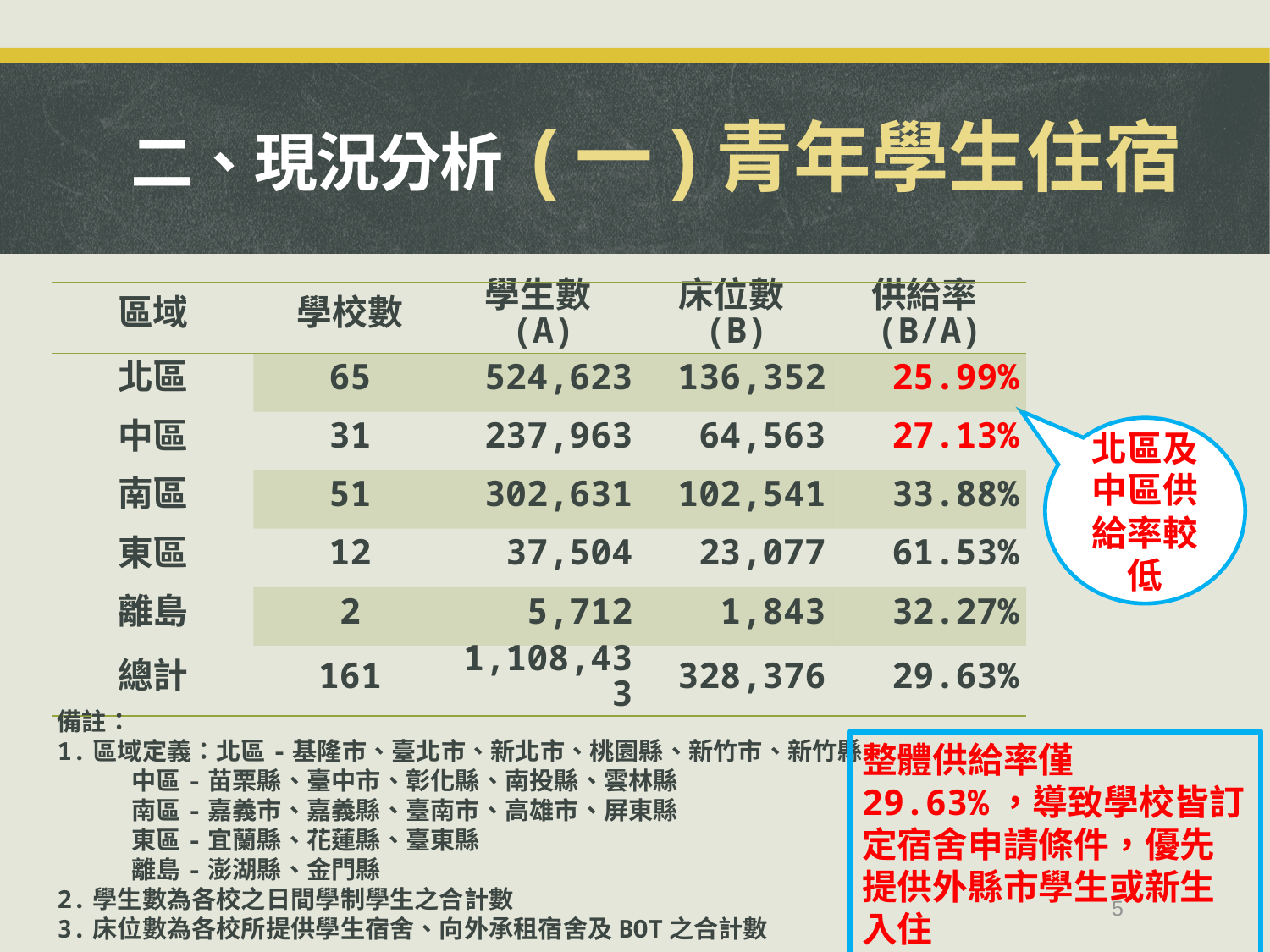

# 二、現況分析 (一)青年學生住宿
| 區域 | 學校數 | 學生數(A) | 床位數(B) | 供給率(B/A) |
| --- | --- | --- | --- | --- |
| 北區 | 65 | 524,623 | 136,352 | 25.99% |
| 中區 | 31 | 237,963 | 64,563 | 27.13% |
| 南區 | 51 | 302,631 | 102,541 | 33.88% |
| 東區 | 12 | 37,504 | 23,077 | 61.53% |
| 離島 | 2 | 5,712 | 1,843 | 32.27% |
| 總計 | 161 | 1,108,433 | 328,376 | 29.63% |
北區及中區供給率較低
備註：
1.區域定義：北區-基隆市、臺北市、新北市、桃園縣、新竹市、新竹縣
            中區-苗栗縣、臺中市、彰化縣、南投縣、雲林縣
            南區-嘉義市、嘉義縣、臺南市、高雄市、屏東縣
            東區-宜蘭縣、花蓮縣、臺東縣
            離島-澎湖縣、金門縣
2.學生數為各校之日間學制學生之合計數
3.床位數為各校所提供學生宿舍、向外承租宿舍及BOT之合計數
整體供給率僅29.63%，導致學校皆訂定宿舍申請條件，優先提供外縣市學生或新生入住
5